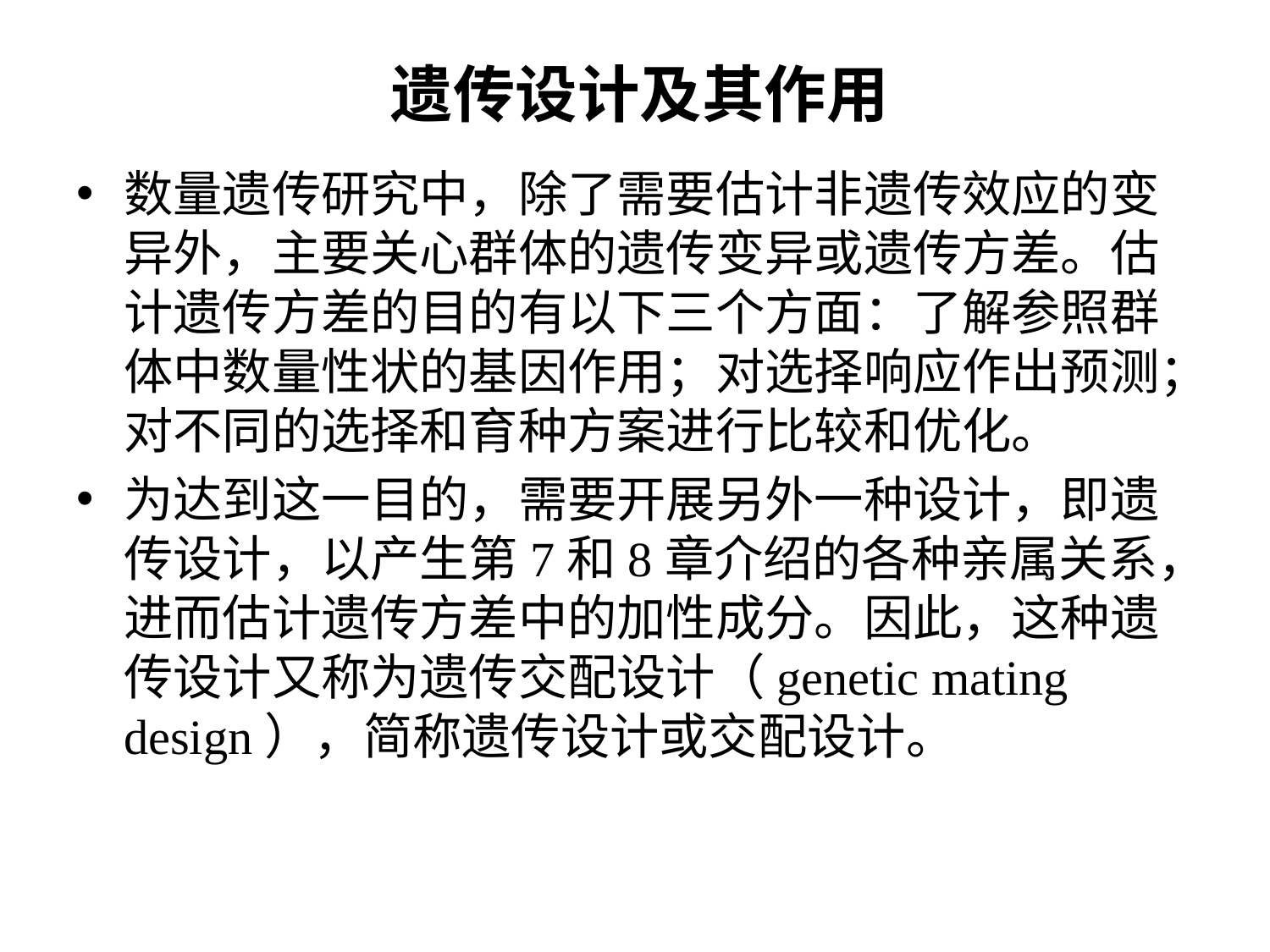

# 遗传设计及其作用
数量遗传研究中，除了需要估计非遗传效应的变异外，主要关心群体的遗传变异或遗传方差。估计遗传方差的目的有以下三个方面：了解参照群体中数量性状的基因作用；对选择响应作出预测；对不同的选择和育种方案进行比较和优化。
为达到这一目的，需要开展另外一种设计，即遗传设计，以产生第7和8章介绍的各种亲属关系，进而估计遗传方差中的加性成分。因此，这种遗传设计又称为遗传交配设计（genetic mating design），简称遗传设计或交配设计。